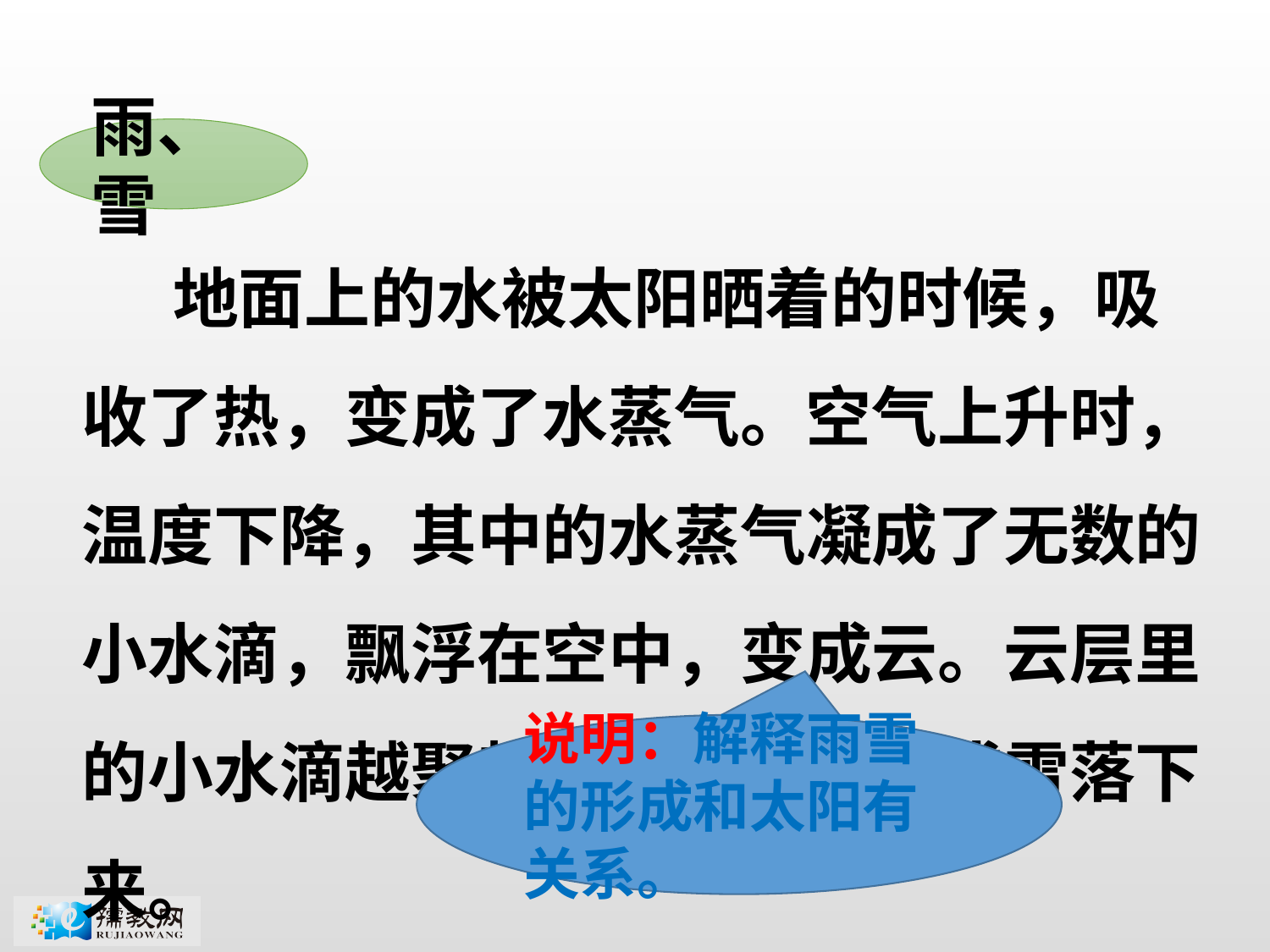

雨、雪
     地面上的水被太阳晒着的时候，吸收了热，变成了水蒸气。空气上升时，温度下降，其中的水蒸气凝成了无数的小水滴，飘浮在空中，变成云。云层里的小水滴越聚越多，就变成雨或雪落下来。
说明：解释雨雪的形成和太阳有关系。